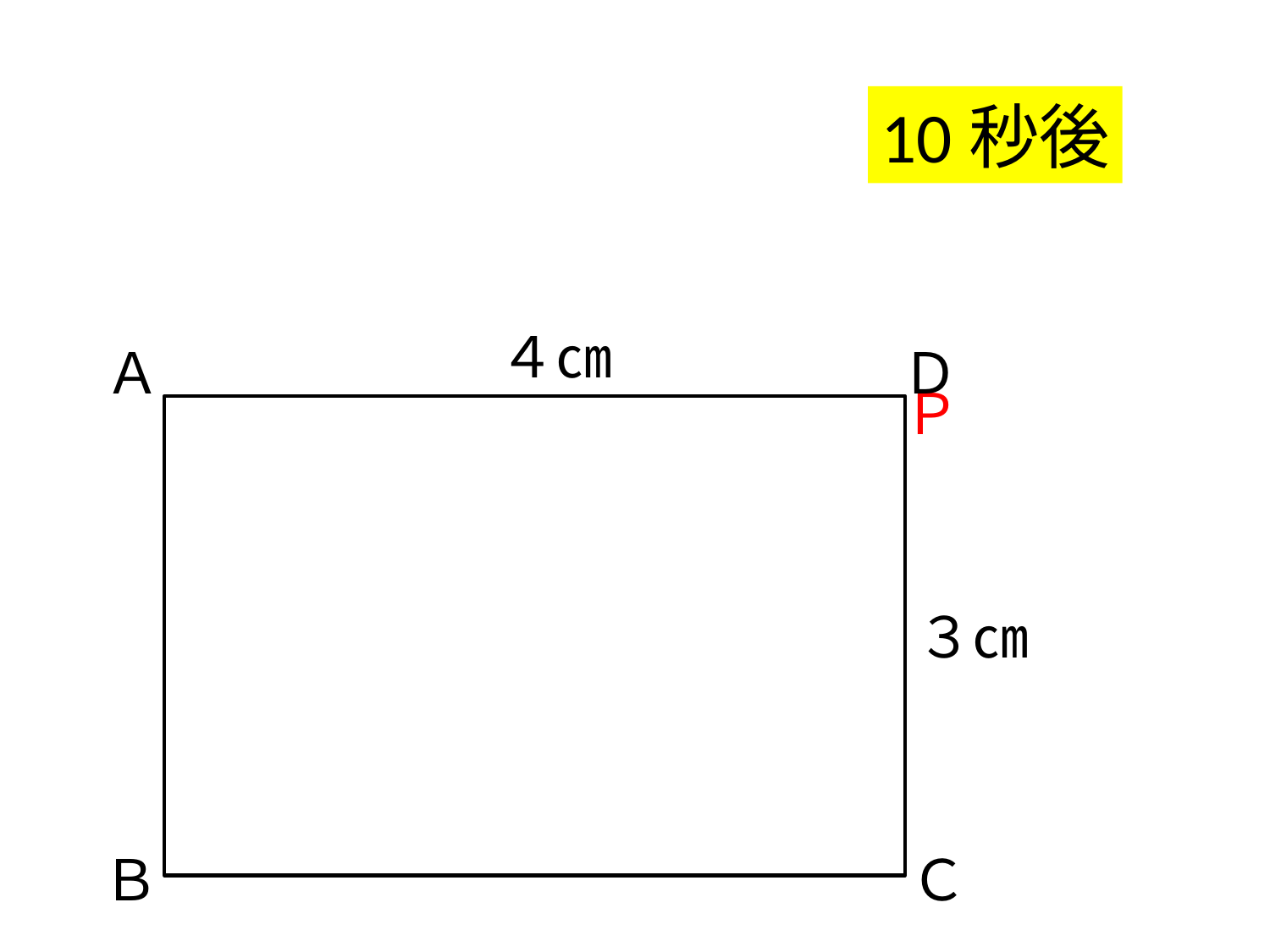

# 問　題
10秒後
４㎝
Ｄ
Ａ

Ｐ

３㎝
Ｂ
Ｃ